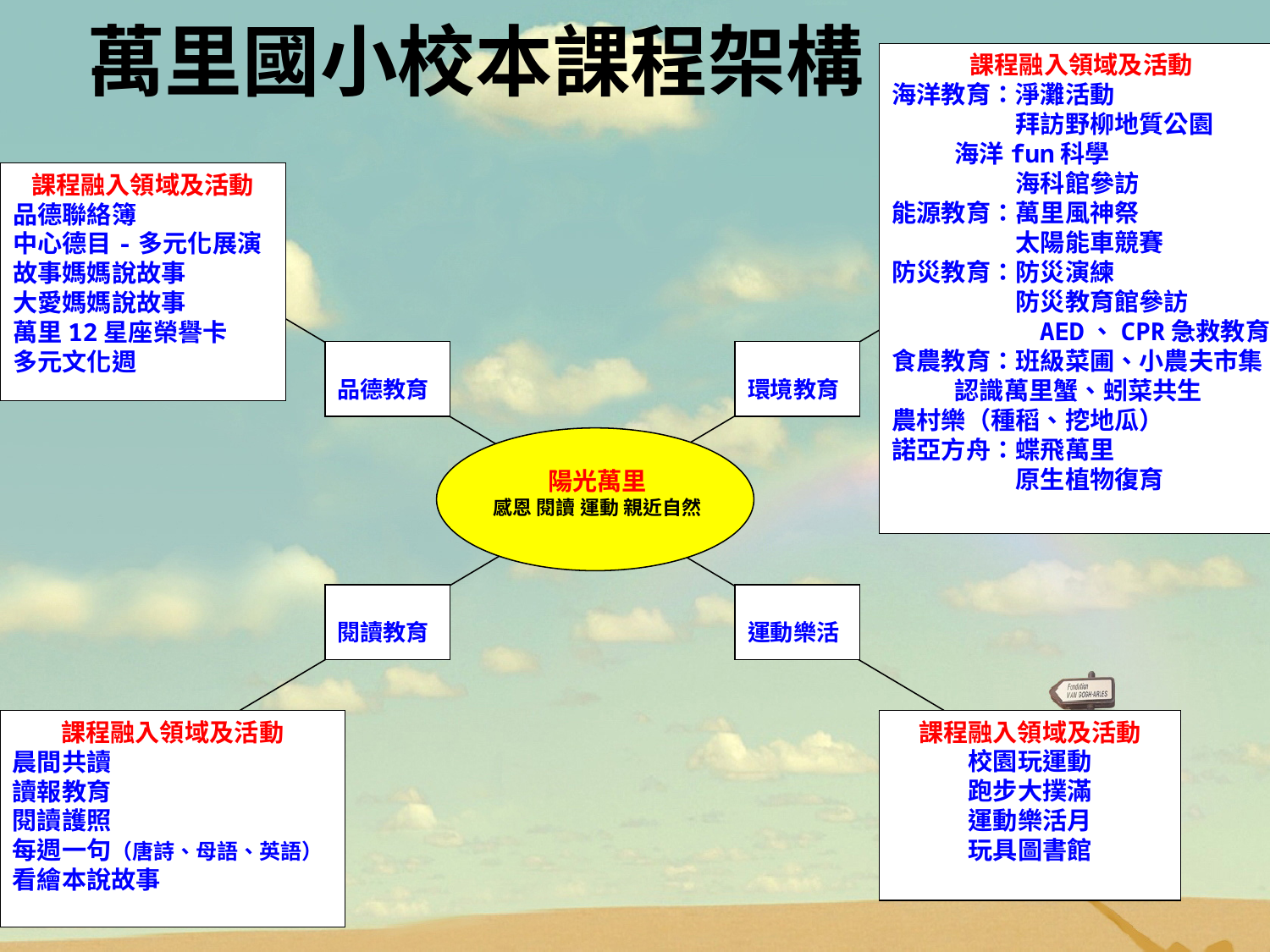

# 萬里國小校本課程架構
課程融入領域及活動
海洋教育：淨灘活動
　　　　　拜訪野柳地質公園
          海洋fun科學
　　　　　海科館參訪
能源教育：萬里風神祭
　　　　　太陽能車競賽
防災教育：防災演練
　　　　　防災教育館參訪
          AED、CPR急救教育
食農教育：班級菜圃、小農夫市集
          認識萬里蟹、蚓菜共生
農村樂（種稻、挖地瓜）
諾亞方舟：蝶飛萬里
　　　　　原生植物復育

課程融入領域及活動
品德聯絡簿
中心德目-多元化展演
故事媽媽說故事
大愛媽媽說故事
萬里12星座榮譽卡
多元文化週

陽光萬里
感恩 閱讀 運動 親近自然
品德教育
環境教育
閱讀教育
運動樂活
課程融入領域及活動
晨間共讀
讀報教育
閱讀護照
每週一句（唐詩、母語、英語）
看繪本說故事
課程融入領域及活動
校園玩運動
跑步大撲滿
運動樂活月
玩具圖書館